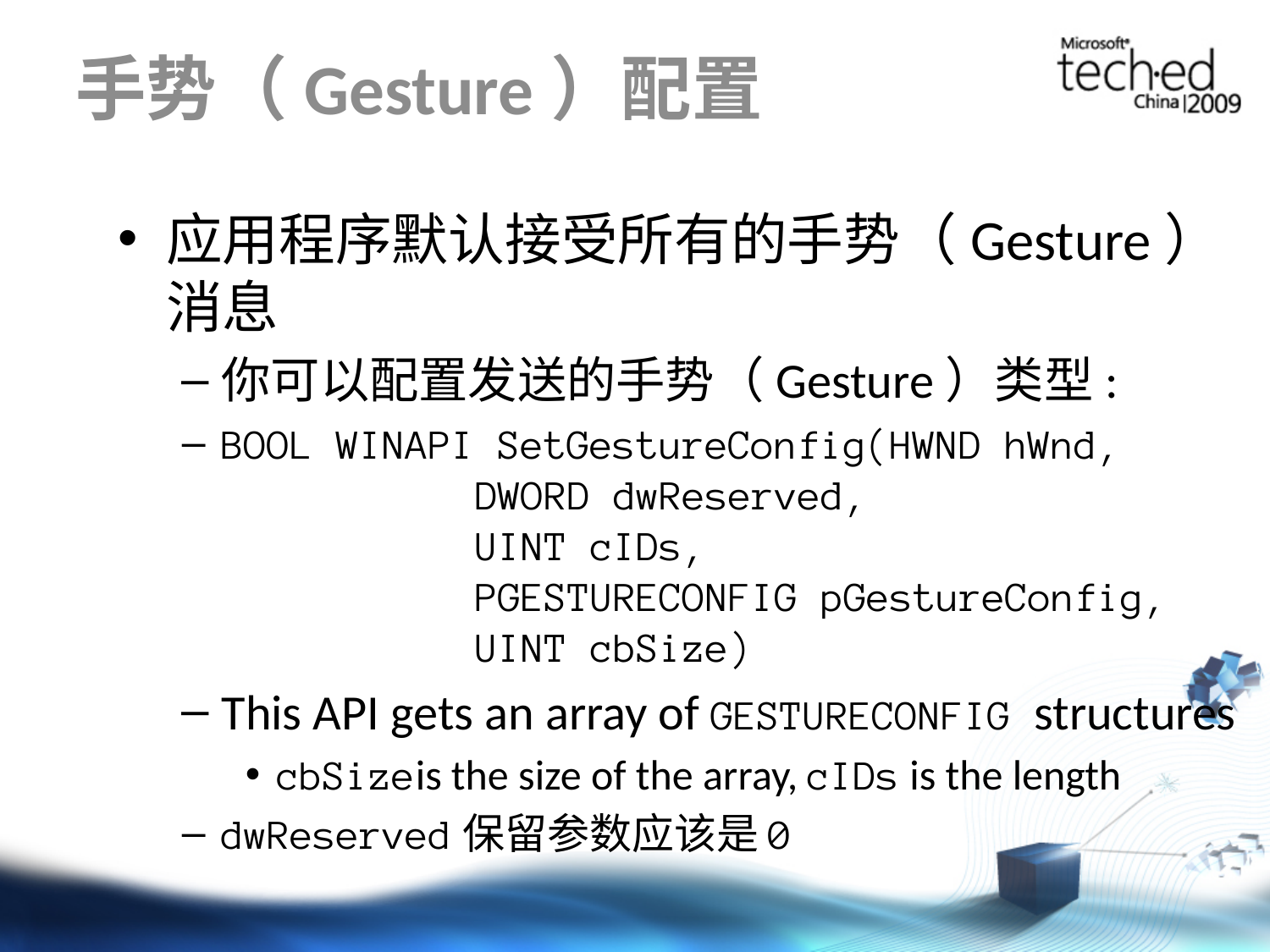

# 手势（Gesture）配置
应用程序默认接受所有的手势（Gesture）消息
你可以配置发送的手势（Gesture）类型:
BOOL WINAPI SetGestureConfig(HWND hWnd,
		DWORD dwReserved,
		UINT cIDs,
		PGESTURECONFIG pGestureConfig,
		UINT cbSize)
This API gets an array of GESTURECONFIG structures
cbSizeis the size of the array, cIDs is the length
dwReserved保留参数应该是0